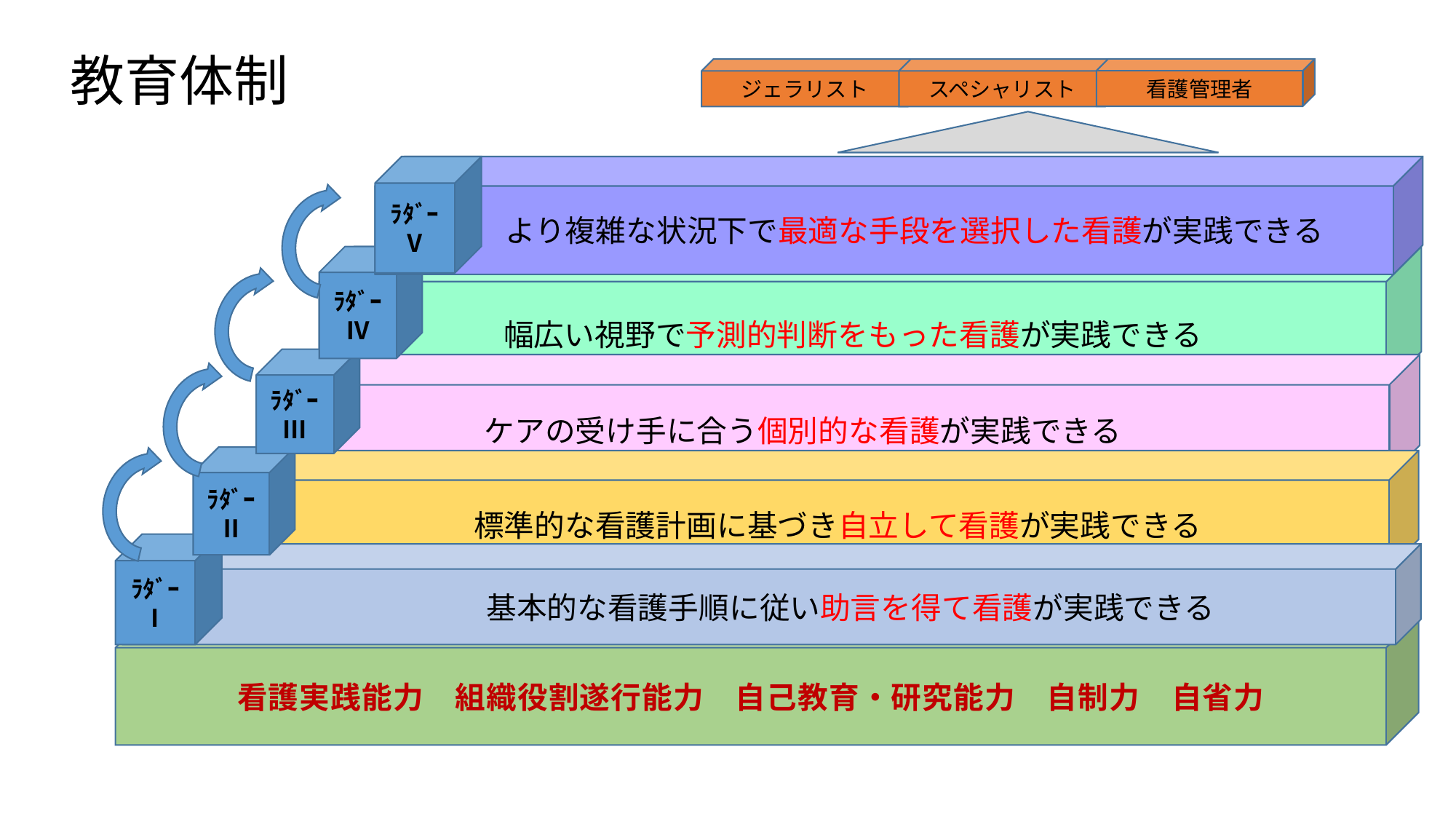

# 教育体制
看護管理者
スペシャリスト
ジェラリスト

　　より複雑な状況下で最適な手段を選択した看護が実践できる
ﾗﾀﾞｰⅤ

ﾗﾀﾞｰⅣ
幅広い視野で予測的判断をもった看護が実践できる

ﾗﾀﾞｰⅢ
　　　　　　　ケアの受け手に合う個別的な看護が実践できる

ﾗﾀﾞｰⅡ
　　　　標準的な看護計画に基づき自立して看護が実践できる

ﾗﾀﾞｰⅠ

　　　　　　基本的な看護手順に従い助言を得て看護が実践できる

看護実践能力　組織役割遂行能力　自己教育・研究能力　自制力　自省力